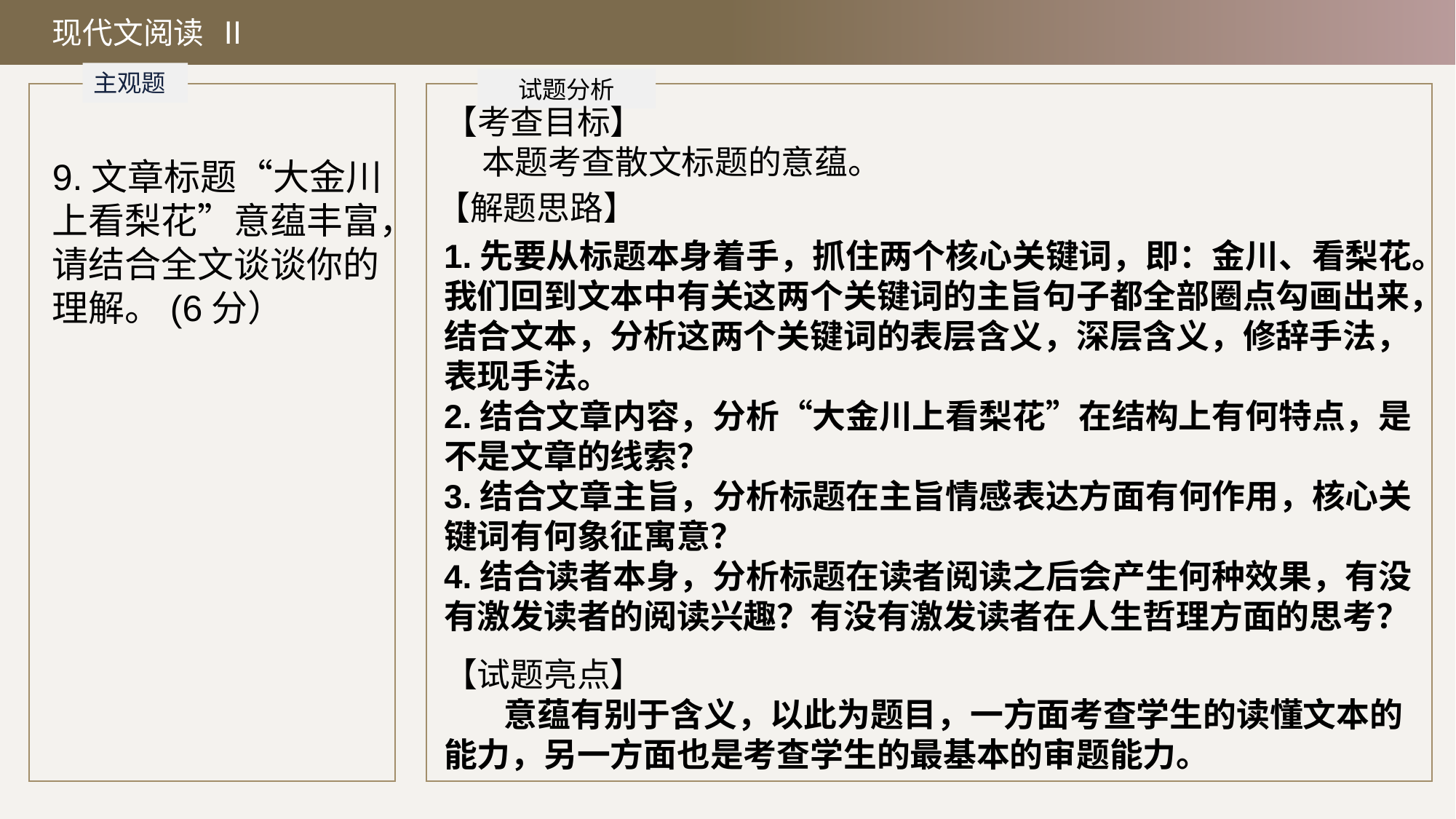

现代文阅读  Ⅱ
主观题
试题分析

【考查目标】
    本题考查散文标题的意蕴。
9.文章标题“大金川上看梨花”意蕴丰富，请结合全文谈谈你的理解。(6分）
【解题思路】
1.先要从标题本身着手，抓住两个核心关键词，即：金川、看梨花。我们回到文本中有关这两个关键词的主旨句子都全部圈点勾画出来，结合文本，分析这两个关键词的表层含义，深层含义，修辞手法，表现手法。
2.结合文章内容，分析“大金川上看梨花”在结构上有何特点，是不是文章的线索？
3.结合文章主旨，分析标题在主旨情感表达方面有何作用，核心关键词有何象征寓意？
4.结合读者本身，分析标题在读者阅读之后会产生何种效果，有没有激发读者的阅读兴趣？有没有激发读者在人生哲理方面的思考？
【试题亮点】
       意蕴有别于含义，以此为题目，一方面考查学生的读懂文本的能力，另一方面也是考查学生的最基本的审题能力。